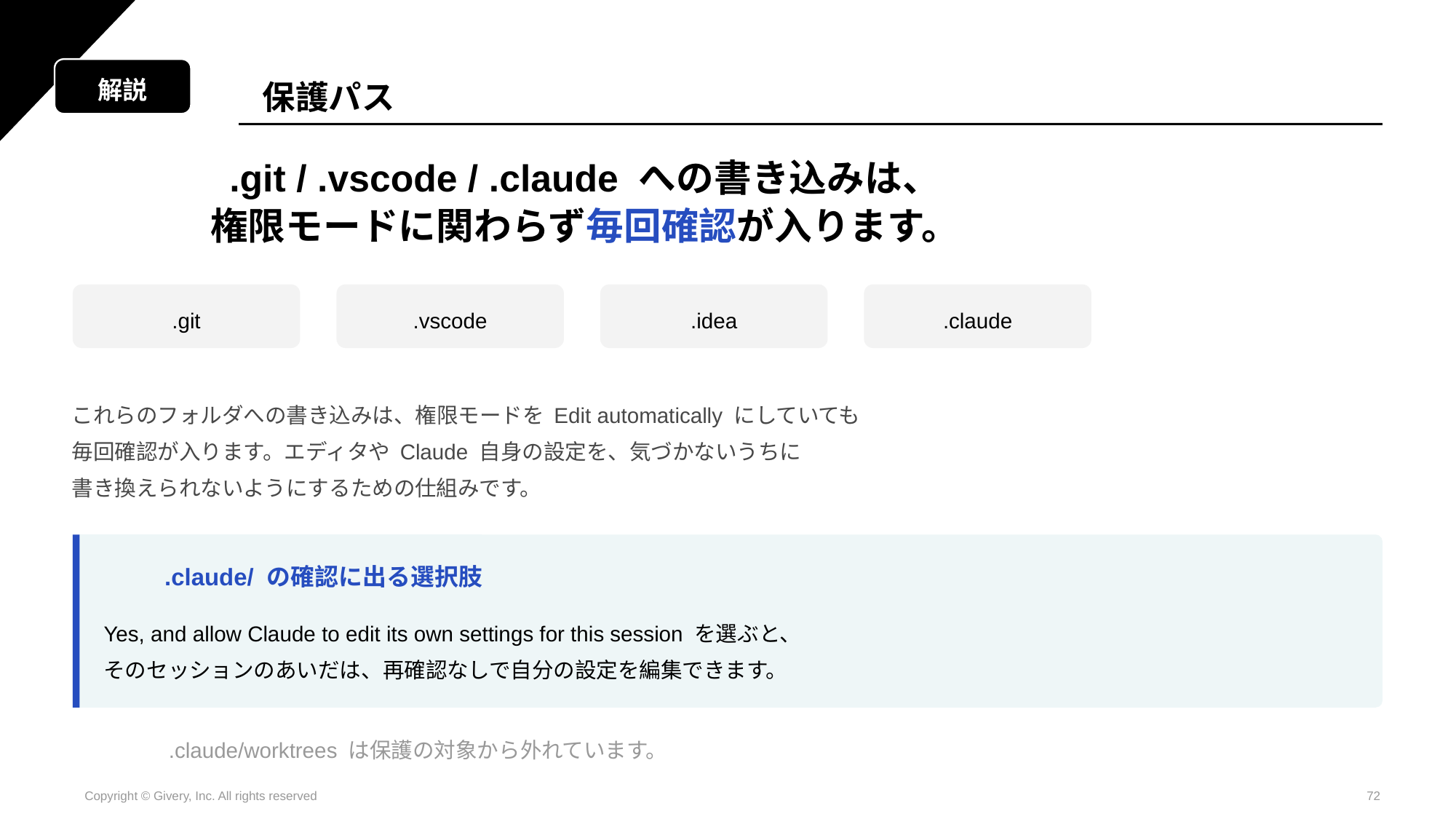

解説
保護パス

.git / .vscode / .claude への書き込みは、
権限モードに関わらず毎回確認が入ります。

.git
.vscode
.idea
.claude
これらのフォルダへの書き込みは、権限モードを Edit automatically にしていても
毎回確認が入ります。エディタや Claude 自身の設定を、気づかないうちに
書き換えられないようにするための仕組みです。

.claude/ の確認に出る選択肢
Yes, and allow Claude to edit its own settings for this session を選ぶと、
そのセッションのあいだは、再確認なしで自分の設定を編集できます。
.claude/worktrees は保護の対象から外れています。
Copyright © Givery, Inc. All rights reserved
72